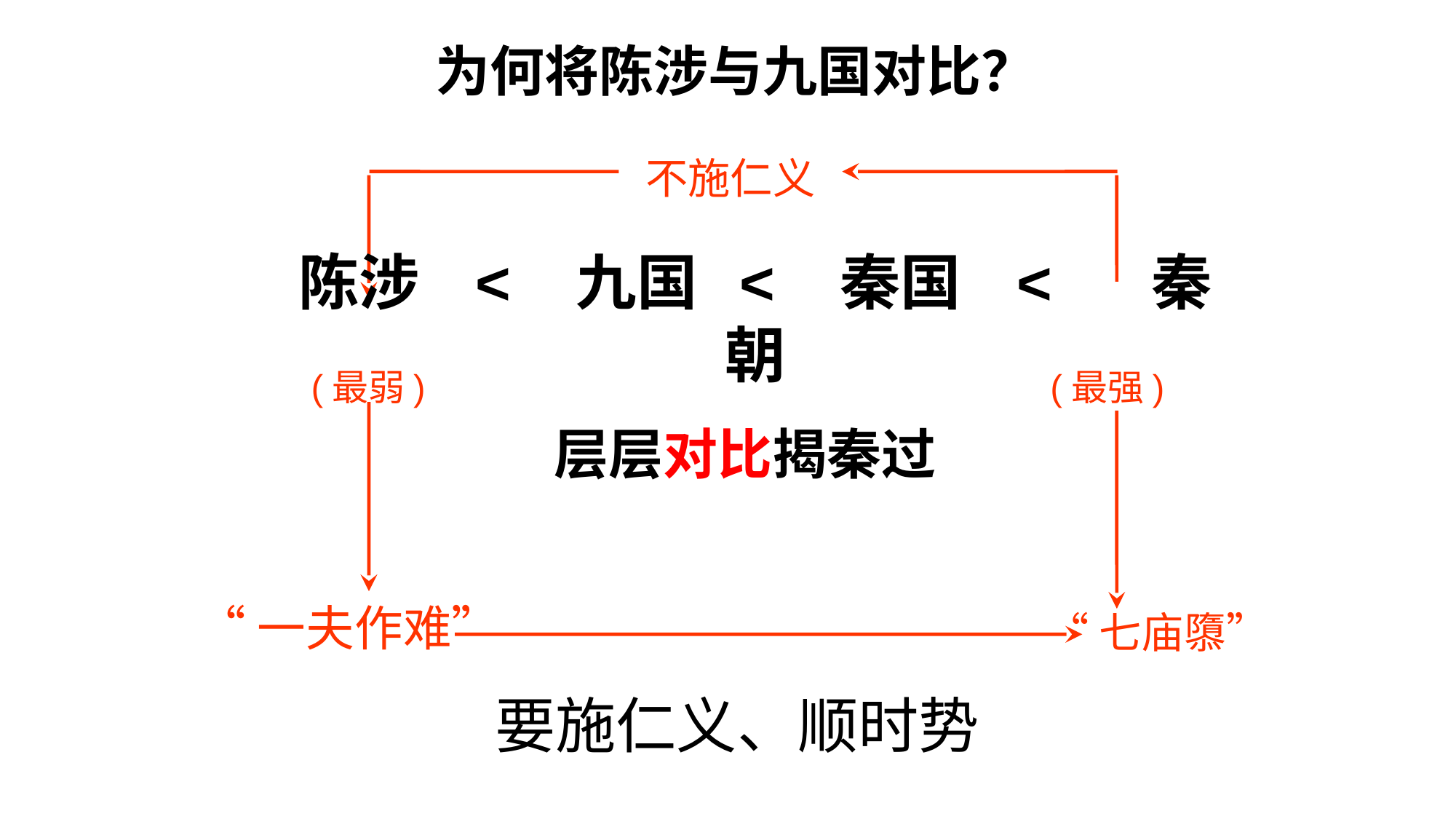

为何将陈涉与九国对比？
不施仁义

陈涉   <   九国  <   秦国   <     秦朝
(最弱)
(最强)

层层对比揭秦过

“一夫作难”
“七庙隳”

要施仁义、顺时势